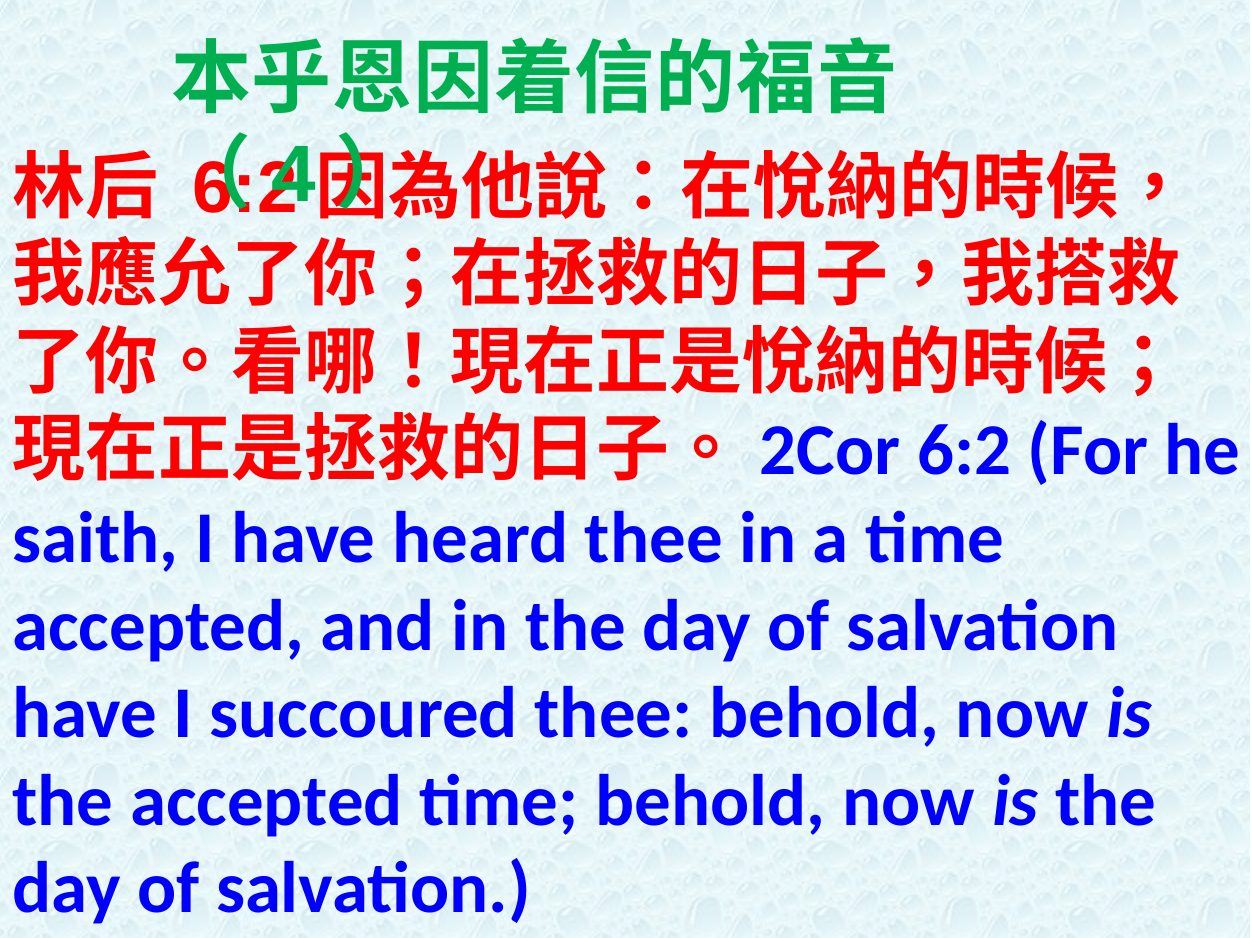

本乎恩因着信的福音（4）
林后 6:2因為他說：在悅納的時候，我應允了你；在拯救的日子，我搭救了你。看哪！現在正是悅納的時候；現在正是拯救的日子。2Cor 6:2 (For he saith, I have heard thee in a time accepted, and in the day of salvation have I succoured thee: behold, now is the accepted time; behold, now is the day of salvation.)